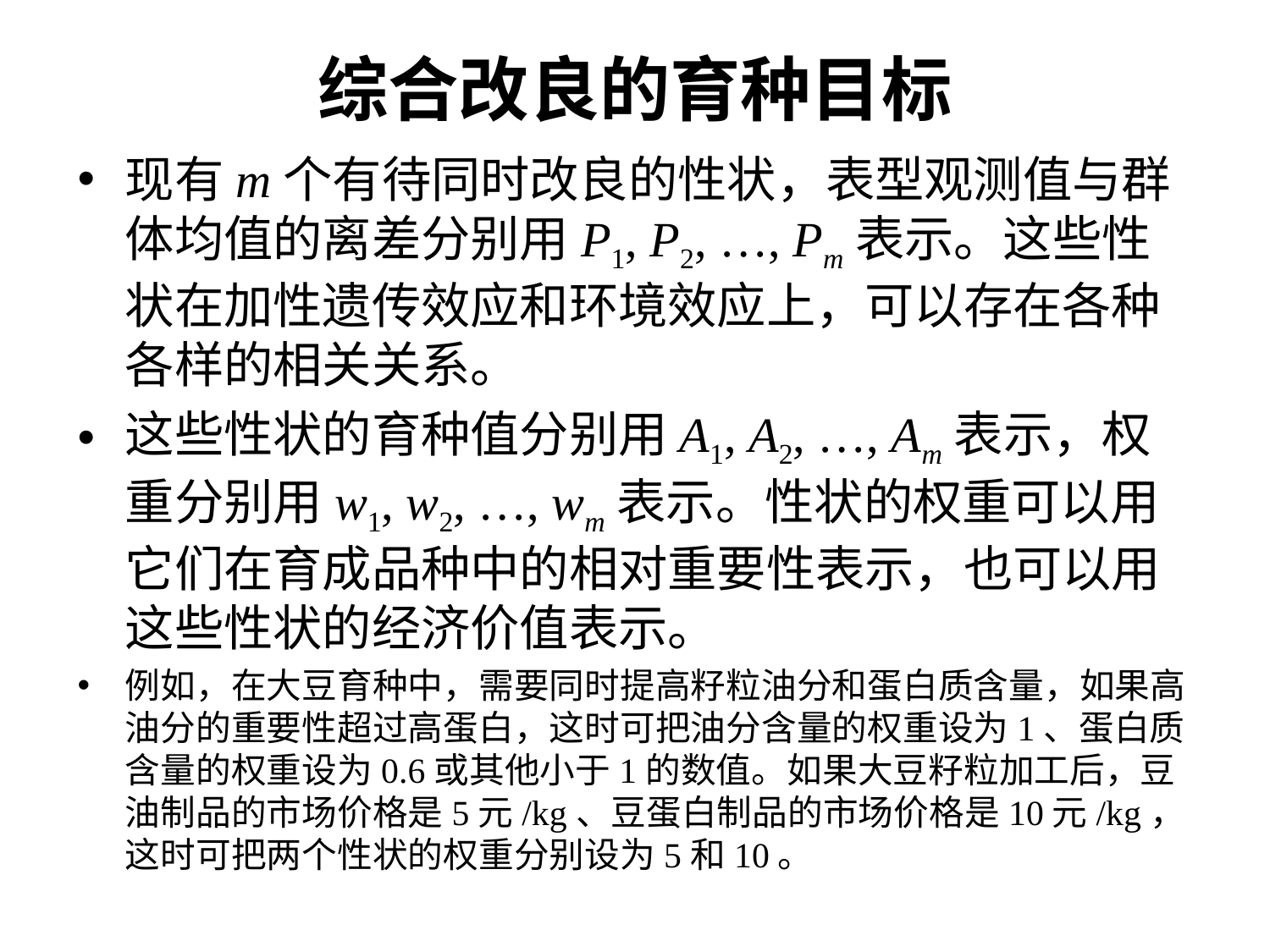

# 综合改良的育种目标
现有m个有待同时改良的性状，表型观测值与群体均值的离差分别用P1, P2, …, Pm表示。这些性状在加性遗传效应和环境效应上，可以存在各种各样的相关关系。
这些性状的育种值分别用A1, A2, …, Am表示，权重分别用w1, w2, …, wm表示。性状的权重可以用它们在育成品种中的相对重要性表示，也可以用这些性状的经济价值表示。
例如，在大豆育种中，需要同时提高籽粒油分和蛋白质含量，如果高油分的重要性超过高蛋白，这时可把油分含量的权重设为1、蛋白质含量的权重设为0.6或其他小于1的数值。如果大豆籽粒加工后，豆油制品的市场价格是5元/kg、豆蛋白制品的市场价格是10元/kg，这时可把两个性状的权重分别设为5和10。